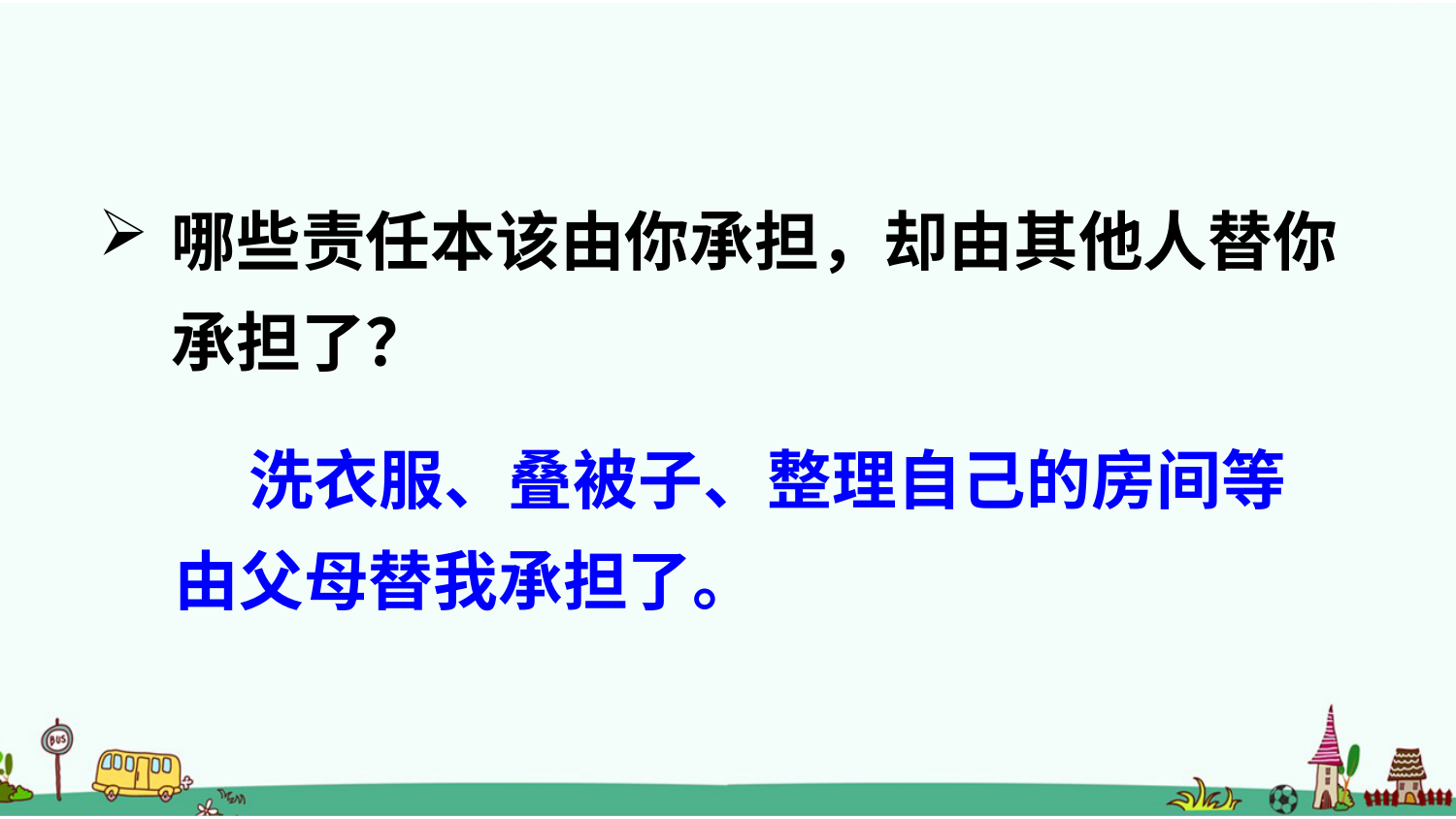

哪些责任本该由你承担，却由其他人替你承担了？
    洗衣服、叠被子、整理自己的房间等由父母替我承担了。